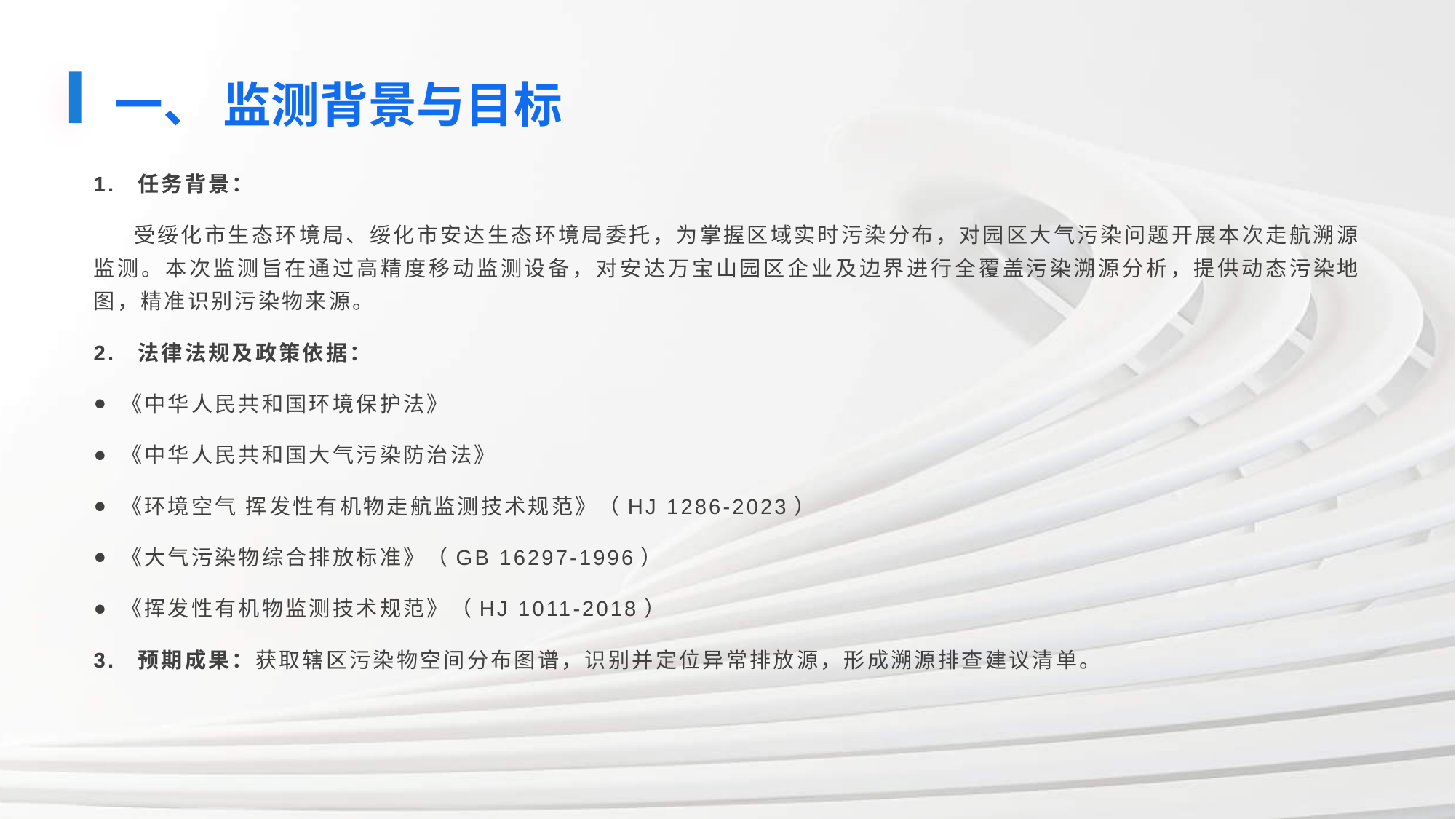

一、 监测背景与目标
1.  任务背景：
     受绥化市生态环境局、绥化市安达生态环境局委托，为掌握区域实时污染分布，对园区大气污染问题开展本次走航溯源监测。本次监测旨在通过高精度移动监测设备，对安达万宝山园区企业及边界进行全覆盖污染溯源分析，提供动态污染地图，精准识别污染物来源。
2.  法律法规及政策依据：
《中华人民共和国环境保护法》
《中华人民共和国大气污染防治法》
《环境空气 挥发性有机物走航监测技术规范》（HJ 1286-2023）
《大气污染物综合排放标准》（GB 16297-1996）
《挥发性有机物监测技术规范》（HJ 1011-2018）
3.  预期成果：获取辖区污染物空间分布图谱，识别并定位异常排放源，形成溯源排查建议清单。